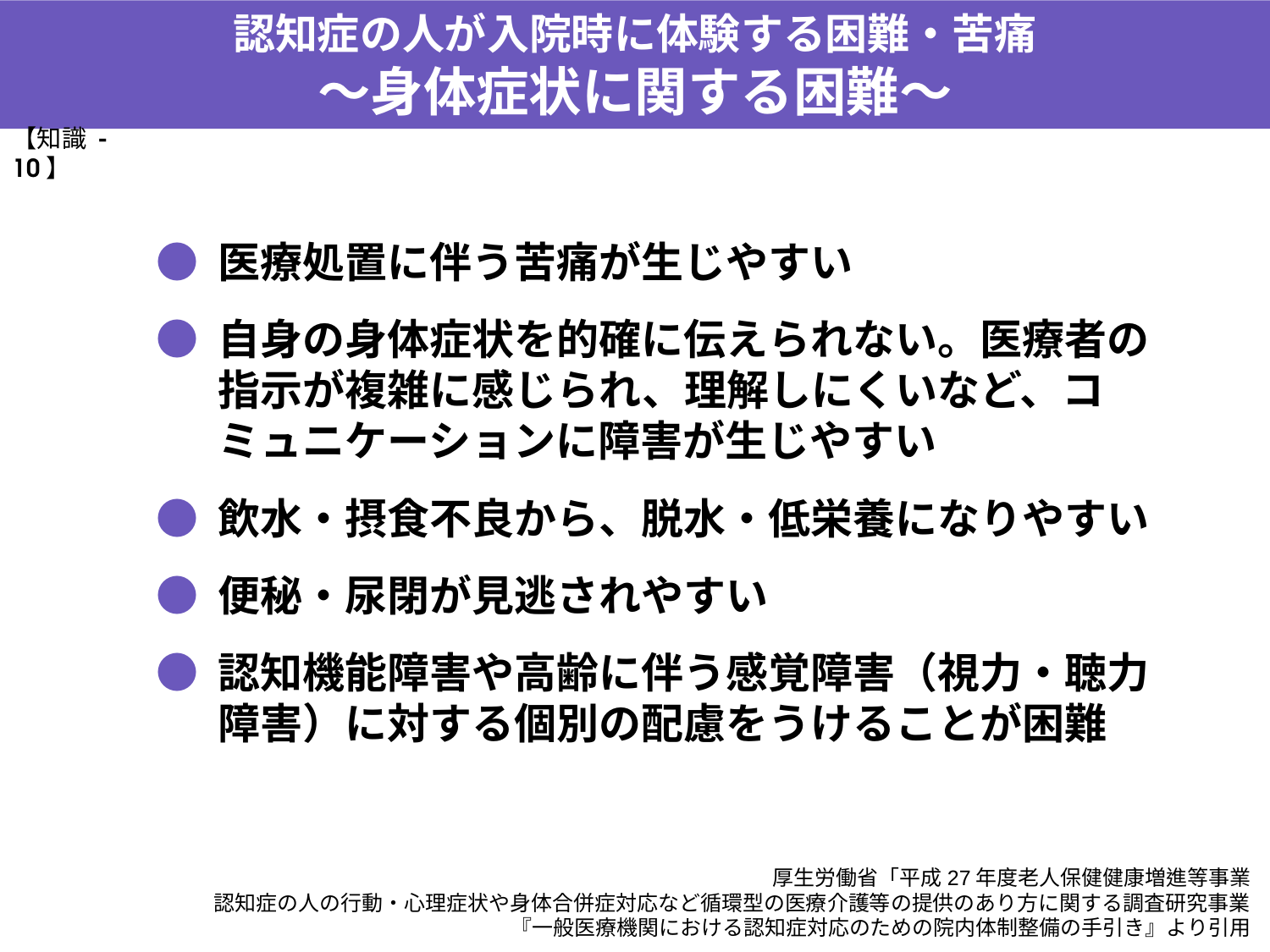

認知症の人が入院時に体験する困難・苦痛
～身体症状に関する困難～
【知識 -10】
● 医療処置に伴う苦痛が生じやすい
● 自身の身体症状を的確に伝えられない。医療者の指示が複雑に感じられ、理解しにくいなど、コミュニケーションに障害が生じやすい
● 飲水・摂食不良から、脱水・低栄養になりやすい
● 便秘・尿閉が見逃されやすい
● 認知機能障害や高齢に伴う感覚障害（視力・聴力障害）に対する個別の配慮をうけることが困難

厚生労働省「平成27年度老人保健健康増進等事業
認知症の人の行動・心理症状や身体合併症対応など循環型の医療介護等の提供のあり方に関する調査研究事業
『一般医療機関における認知症対応のための院内体制整備の手引き』より引用